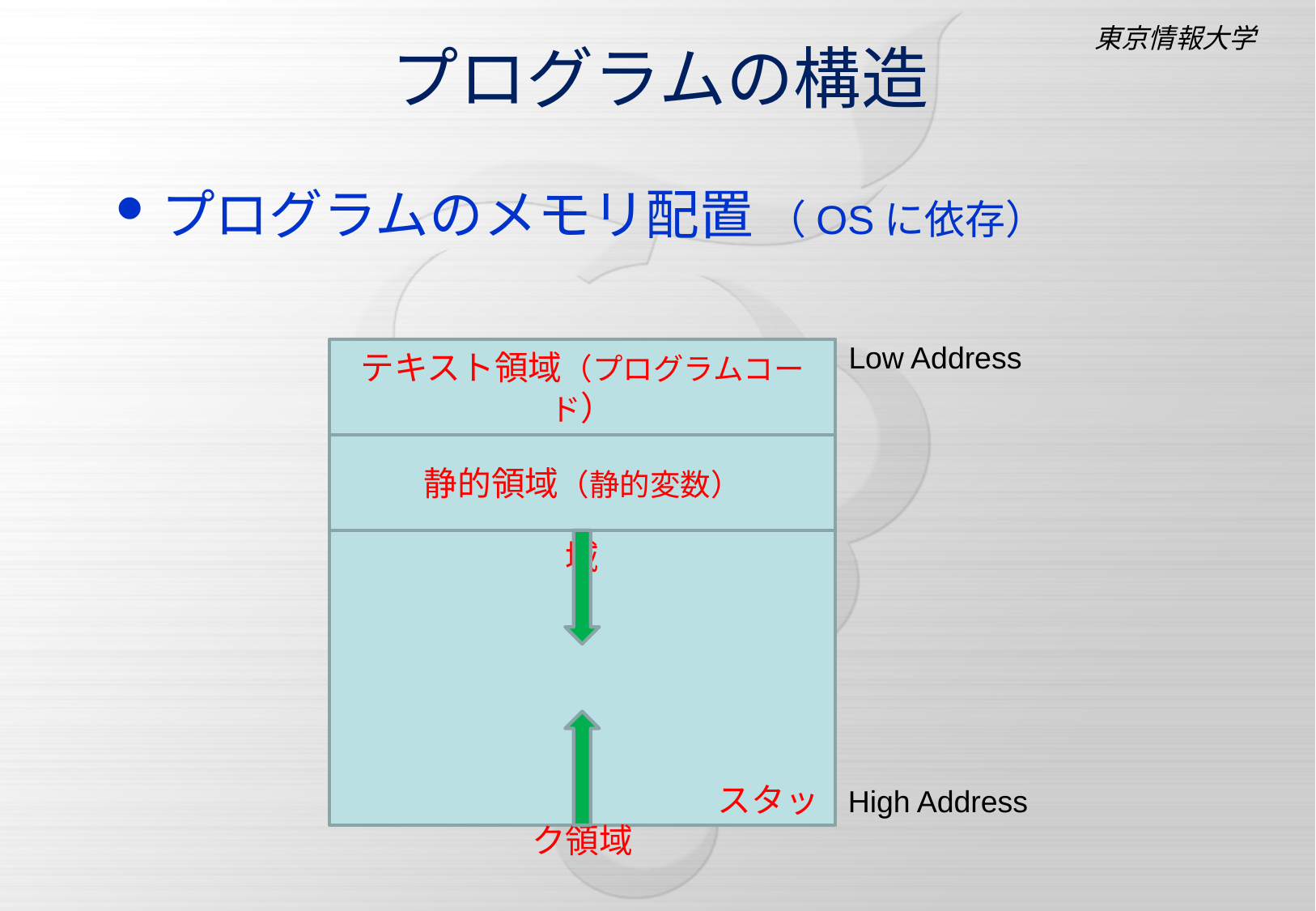

# プログラムの構造
プログラムのメモリ配置 （OSに依存）
Low Address
テキスト領域（プログラムコード）
静的領域（静的変数）
　　　　　　　　　　ヒープ領域

　　　　　　　　　　　スタック領域

High Address